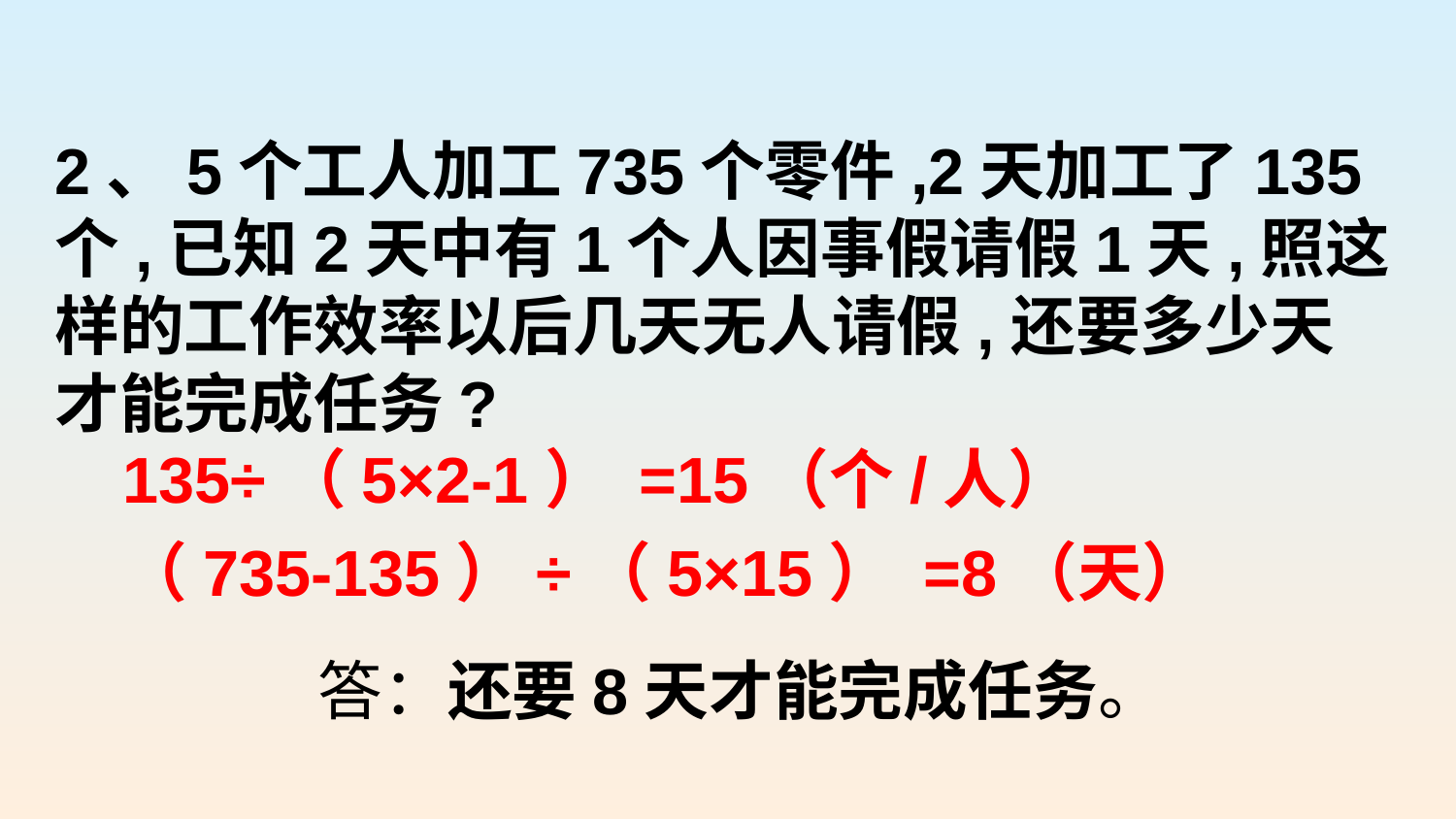

2、5个工人加工735个零件,2天加工了135个,已知2天中有1个人因事假请假1天,照这样的工作效率以后几天无人请假,还要多少天才能完成任务?
135÷（5×2-1） =15（个/人）
（735-135）÷（5×15） =8（天）
答：还要8天才能完成任务。